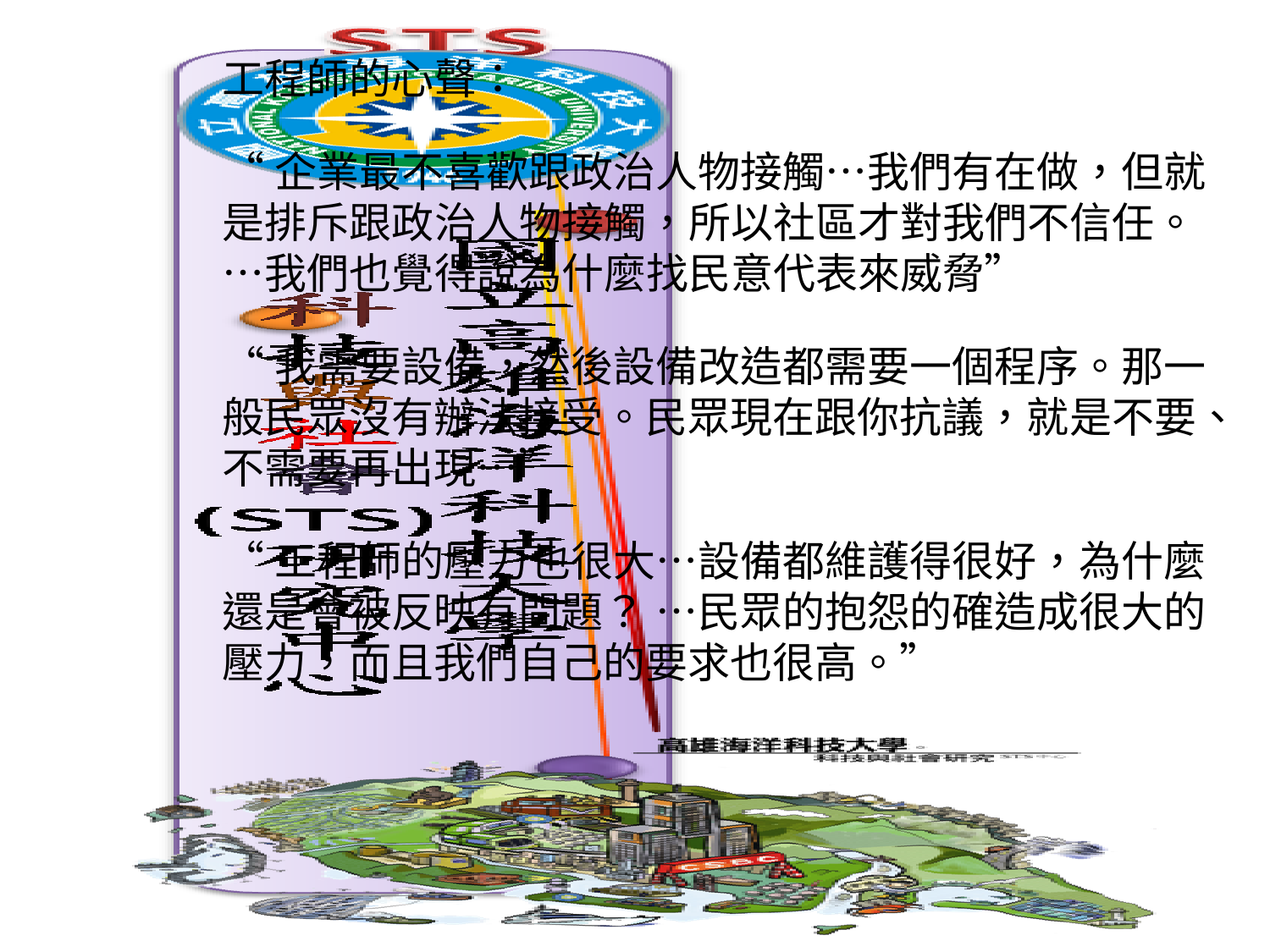

工程師的心聲：
“企業最不喜歡跟政治人物接觸…我們有在做，但就是排斥跟政治人物接觸，所以社區才對我們不信任。…我們也覺得說為什麼找民意代表來威脅”
“我需要設備，然後設備改造都需要一個程序。那一般民眾沒有辦法接受。民眾現在跟你抗議，就是不要、不需要再出現…”
“工程師的壓力也很大…設備都維護得很好，為什麼還是會被反映有問題？ …民眾的抱怨的確造成很大的壓力，而且我們自己的要求也很高。”